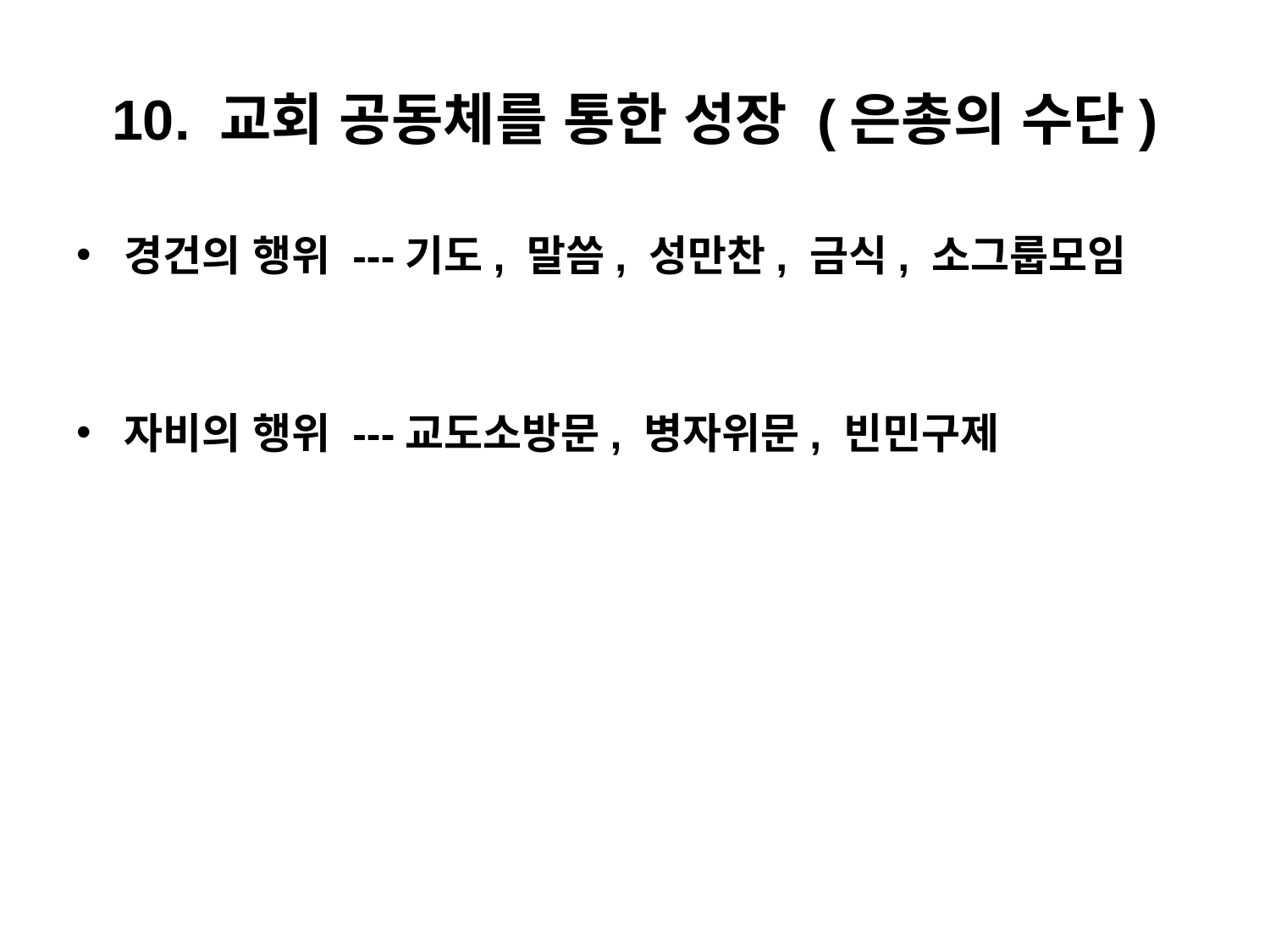

# 10. 교회 공동체를 통한 성장 (은총의 수단)
경건의 행위 ---기도, 말씀, 성만찬, 금식, 소그룹모임

자비의 행위 ---교도소방문, 병자위문, 빈민구제